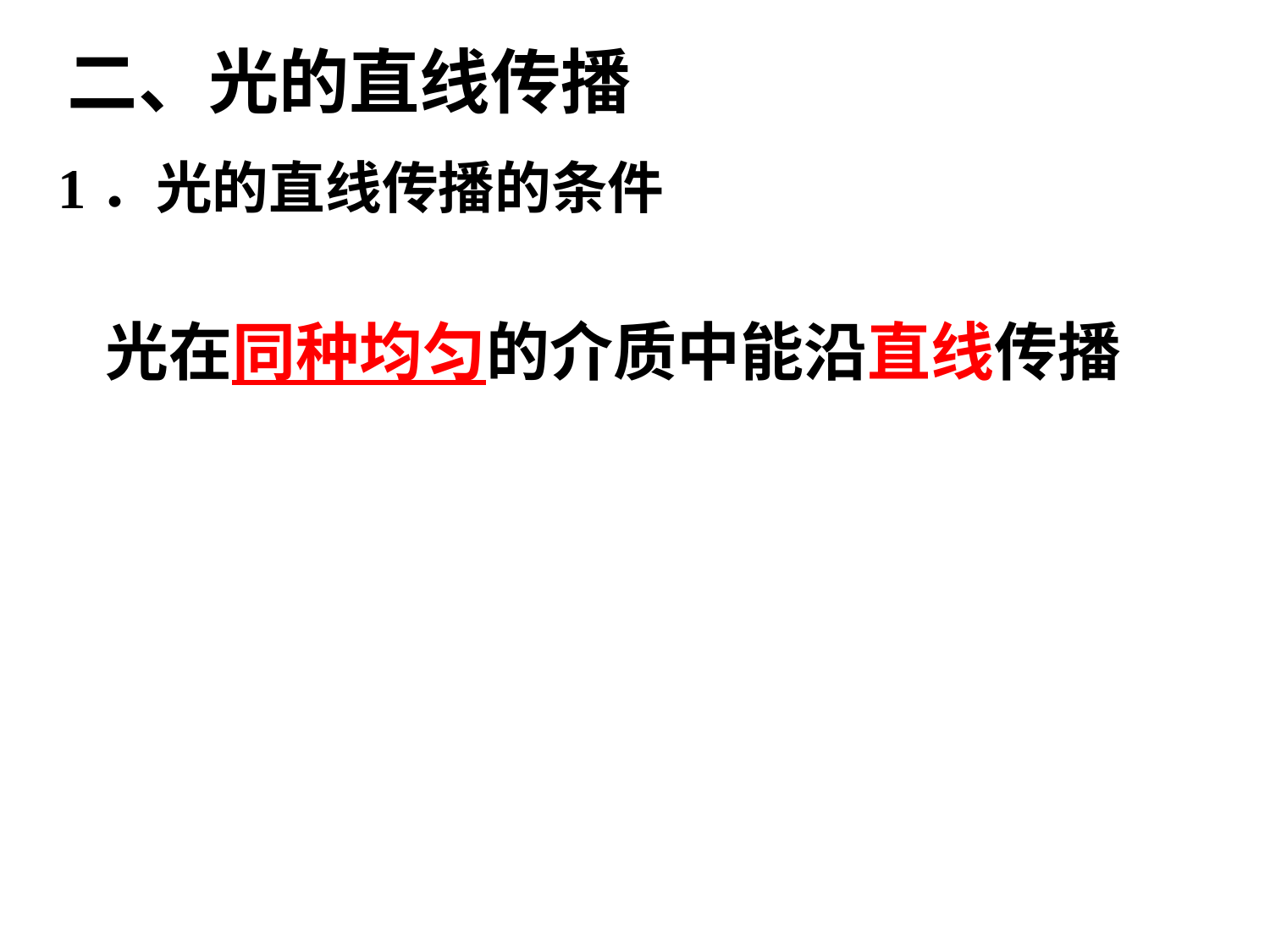

# 二、光的直线传播
1．光的直线传播的条件

光在同种均匀的介质中能沿直线传播